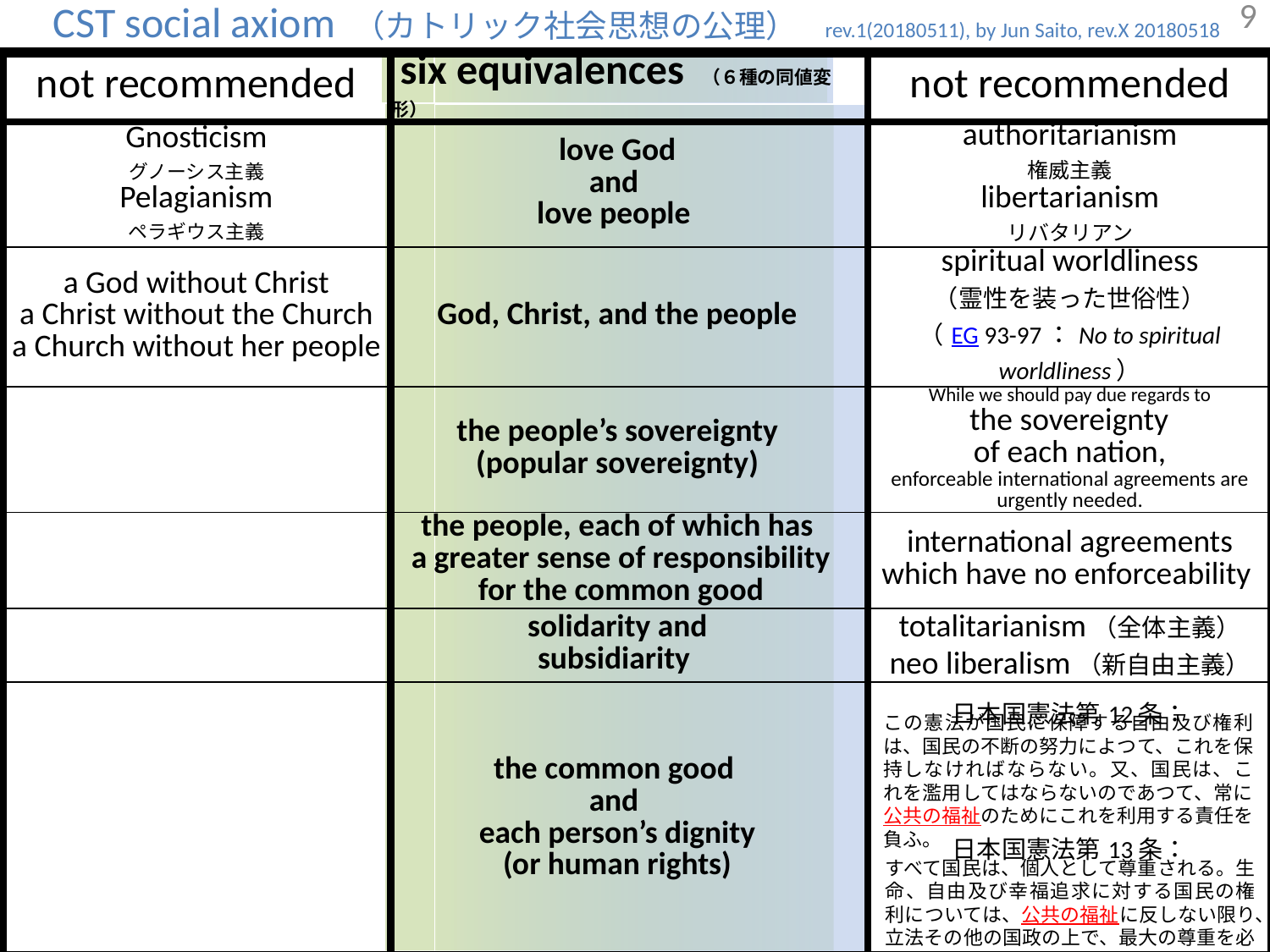

9
| CST social axiom （カトリック社会思想の公理）　rev.1(20180511), by Jun Saito, rev.X 20180518 |  |  |  |
| --- | --- | --- | --- |
| not recommended | six equivalences （６種の同値変形） |  | not recommended |
| Gnosticism グノーシス主義 Pelagianism ペラギウス主義 | love God and love people |  | authoritarianism 権威主義 libertarianism リバタリアン |
| a God without Christ a Christ without the Church a Church without her people | God, Christ, and the people |  | spiritual worldliness （霊性を装った世俗性） （EG 93-97：No to spiritual worldliness） |
|  | the people’s sovereignty (popular sovereignty) |  | While we should pay due regards to the sovereignty of each nation, enforceable international agreements are urgently needed. |
|  | the people, each of which has a greater sense of responsibility for the common good |  | international agreements which have no enforceability |
|  | solidarity and subsidiarity |  | totalitarianism（全体主義） neo liberalism（新自由主義） |
|  | the common good and each person’s dignity (or human rights) |  | 日本国憲法第12条： 日本国憲法第13条： |

この憲法が国民に保障する自由及び権利は、国民の不断の努力によつて、これを保持しなければならない。又、国民は、これを濫用してはならないのであつて、常に公共の福祉のためにこれを利用する責任を負ふ。
すべて国民は、個人として尊重される。生命、自由及び幸福追求に対する国民の権利については、公共の福祉に反しない限り、立法その他の国政の上で、最大の尊重を必要とする。